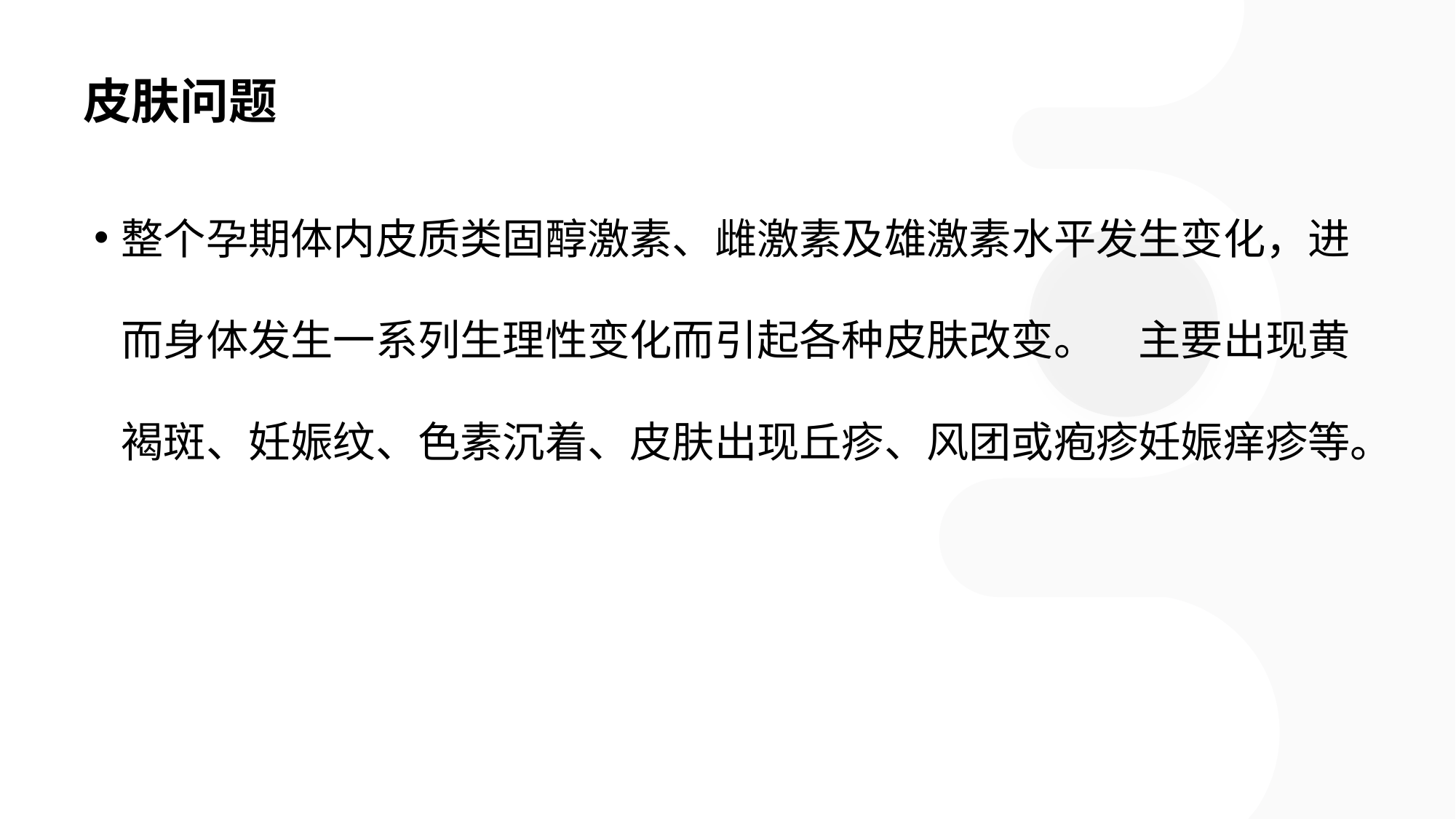

# 皮肤问题
整个孕期体内皮质类固醇激素、雌激素及雄激素水平发生变化，进而身体发生一系列生理性变化而引起各种皮肤改变。　主要出现黄褐斑、妊娠纹、色素沉着、皮肤出现丘疹、风团或疱疹妊娠痒疹等。